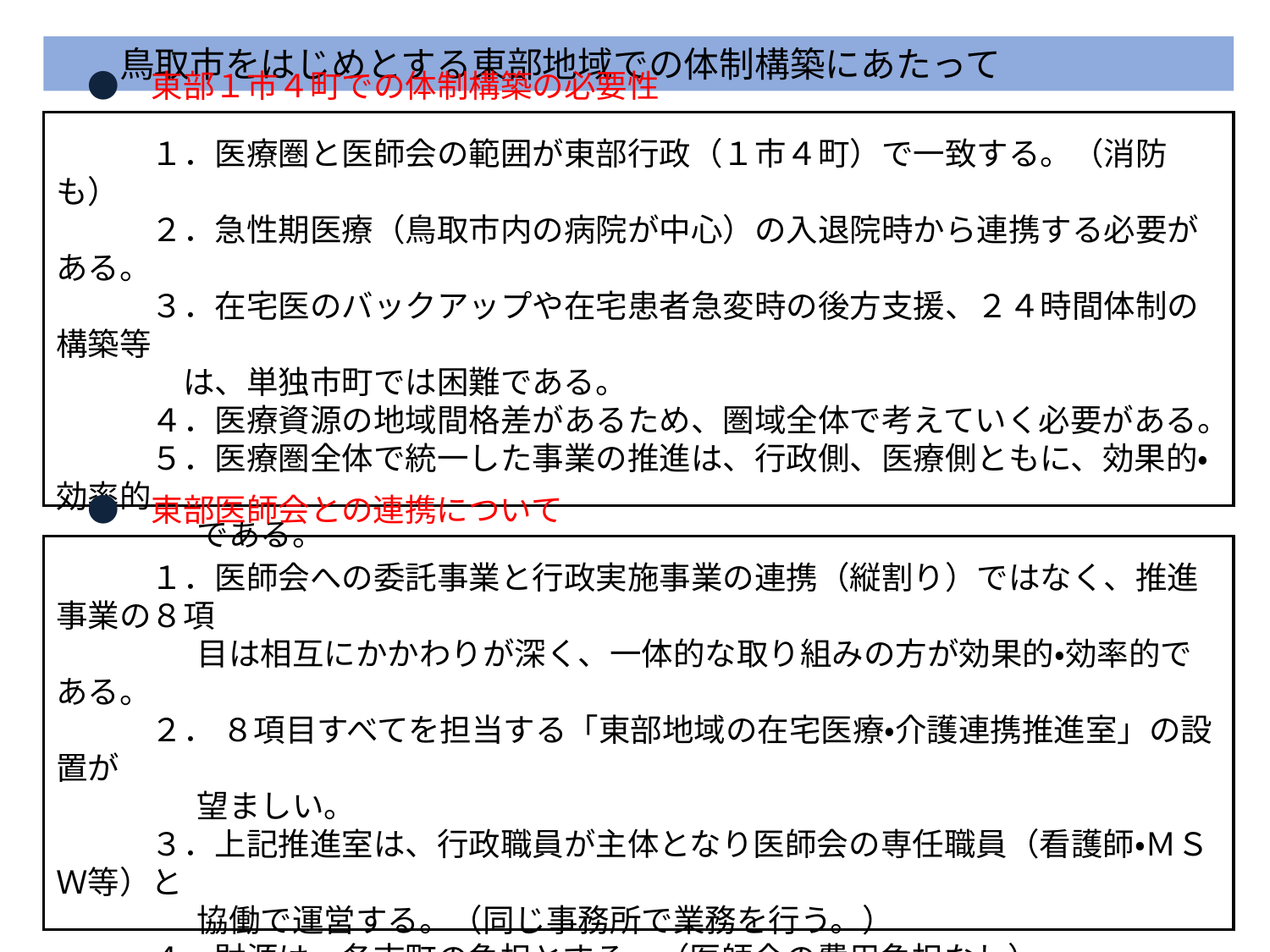

鳥取市をはじめとする東部地域での体制構築にあたって
　●　東部１市４町での体制構築の必要性

　　　１．医療圏と医師会の範囲が東部行政（１市４町）で一致する。（消防も）
　　　２．急性期医療（鳥取市内の病院が中心）の入退院時から連携する必要がある。
　　　３．在宅医のバックアップや在宅患者急変時の後方支援、２４時間体制の構築等
　　　　は、単独市町では困難である。
　　　４．医療資源の地域間格差があるため、圏域全体で考えていく必要がある。
　　　５．医療圏全体で統一した事業の推進は、行政側、医療側ともに、効果的・効率的
　　　　  である。
　●　東部医師会との連携について

　　　１．医師会への委託事業と行政実施事業の連携（縦割り）ではなく、推進事業の８項
　　　　  目は相互にかかわりが深く、一体的な取り組みの方が効果的・効率的である。
　　　２． ８項目すべてを担当する「東部地域の在宅医療・介護連携推進室」の設置が
　　　　  望ましい。
　　　３．上記推進室は、行政職員が主体となり医師会の専任職員（看護師・ＭＳＷ等）と
　　　　  協働で運営する。（同じ事務所で業務を行う。）
　　　４．財源は、各市町の負担とする。（医師会の費用負担なし）